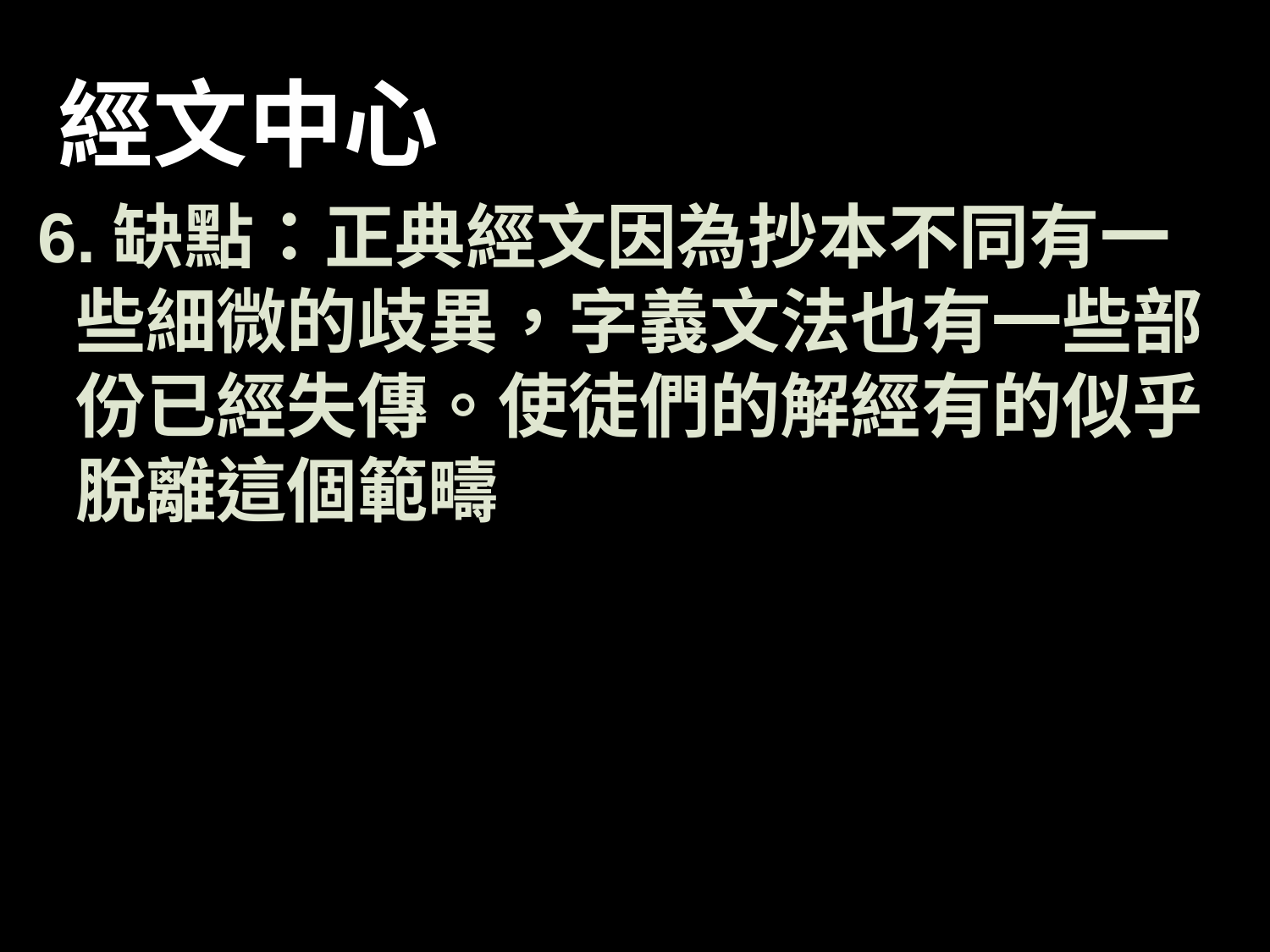

# 經文中心
6.缺點：正典經文因為抄本不同有一些細微的歧異，字義文法也有一些部份已經失傳。使徒們的解經有的似乎脫離這個範疇